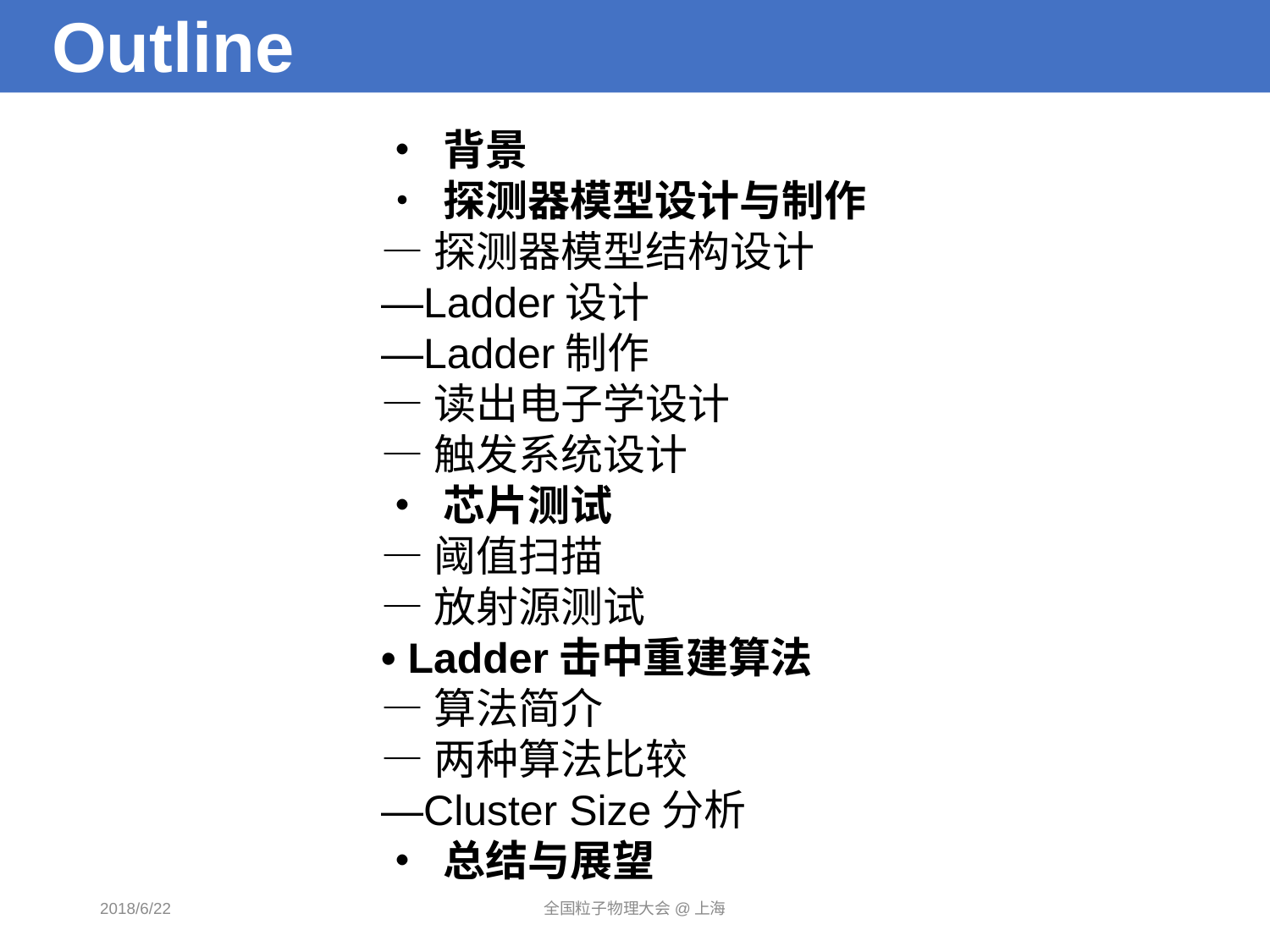

Outline
• 背景
• 探测器模型设计与制作
—探测器模型结构设计
—Ladder设计
—Ladder制作
—读出电子学设计
—触发系统设计
• 芯片测试
—阈值扫描
—放射源测试
• Ladder击中重建算法
—算法简介
—两种算法比较
—Cluster Size分析
• 总结与展望
2018/6/22
全国粒子物理大会@上海